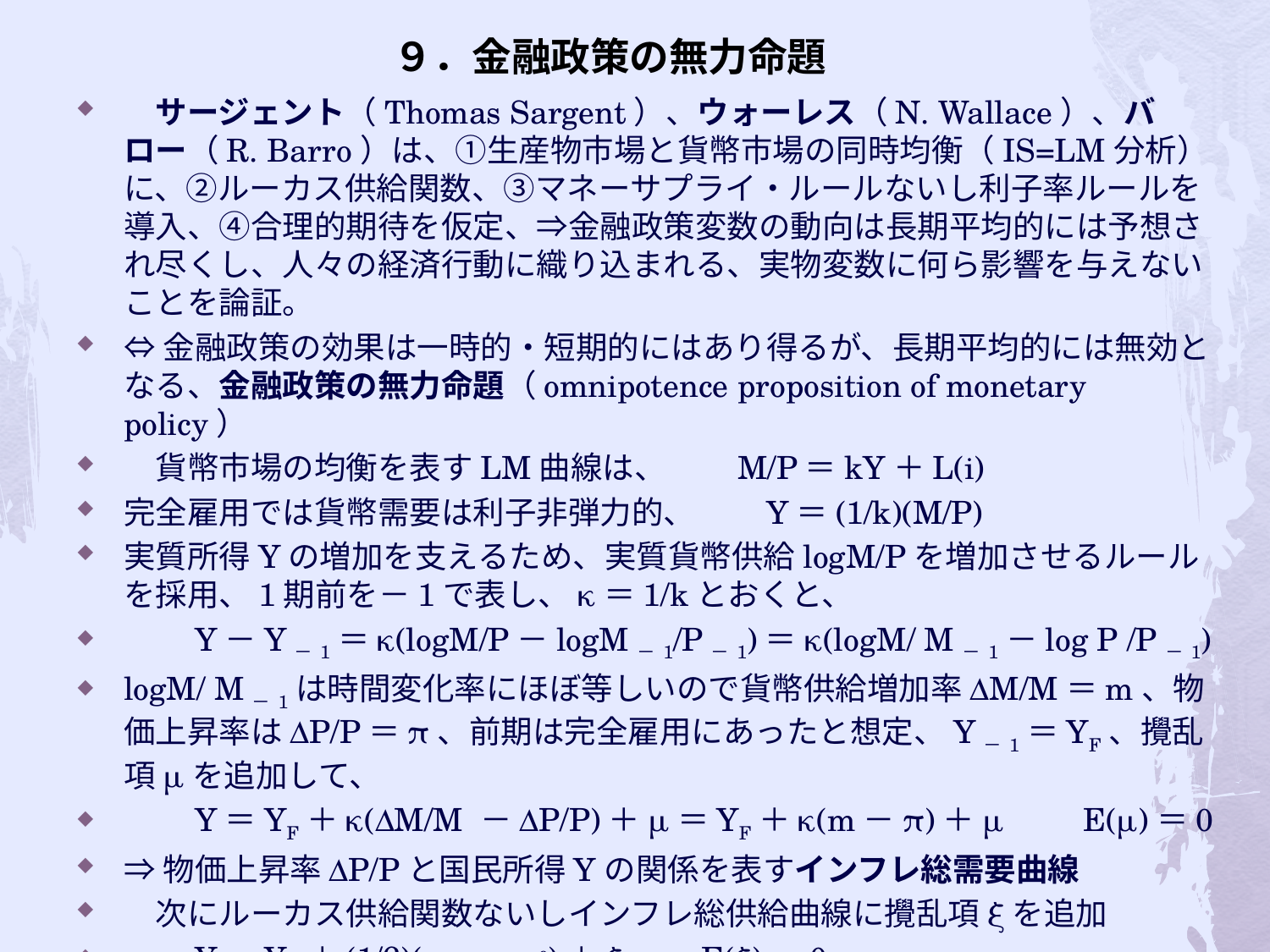

# ９．金融政策の無力命題
　サージェント（Thomas Sargent）、ウォーレス（N. Wallace）、バロー（R. Barro）は、①生産物市場と貨幣市場の同時均衡（IS=LM分析）に、②ルーカス供給関数、③マネーサプライ・ルールないし利子率ルールを導入、④合理的期待を仮定、⇒金融政策変数の動向は長期平均的には予想され尽くし、人々の経済行動に織り込まれる、実物変数に何ら影響を与えないことを論証。
⇔金融政策の効果は一時的・短期的にはあり得るが、長期平均的には無効となる、金融政策の無力命題（omnipotence proposition of monetary policy）
　貨幣市場の均衡を表すLM曲線は、　　M/P＝kY＋L(i)
完全雇用では貨幣需要は利子非弾力的、　　Y＝(1/k)(M/P)
実質所得Yの増加を支えるため、実質貨幣供給logM/Pを増加させるルールを採用、1期前を－1で表し、κ＝1/kとおくと、
　　Y－Y－1＝κ(logM/P－logM－1/P－1)＝κ(logM/ M－1－log P /P－1)
logM/ M－1は時間変化率にほぼ等しいので貨幣供給増加率ΔM/M＝m、物価上昇率はΔP/P＝π、前期は完全雇用にあったと想定、Y－1＝YF、攪乱項μを追加して、
　　Y＝YF＋κ(ΔM/M －ΔP/P)＋μ＝YF＋κ(m－π)＋μ　　E(μ)＝0
⇒物価上昇率ΔP/Pと国民所得Yの関係を表すインフレ総需要曲線
　次にルーカス供給関数ないしインフレ総供給曲線に攪乱項ξを追加
　　Y＝YF＋(1/β)(π－απe)＋ξ　　E(ξ)＝0